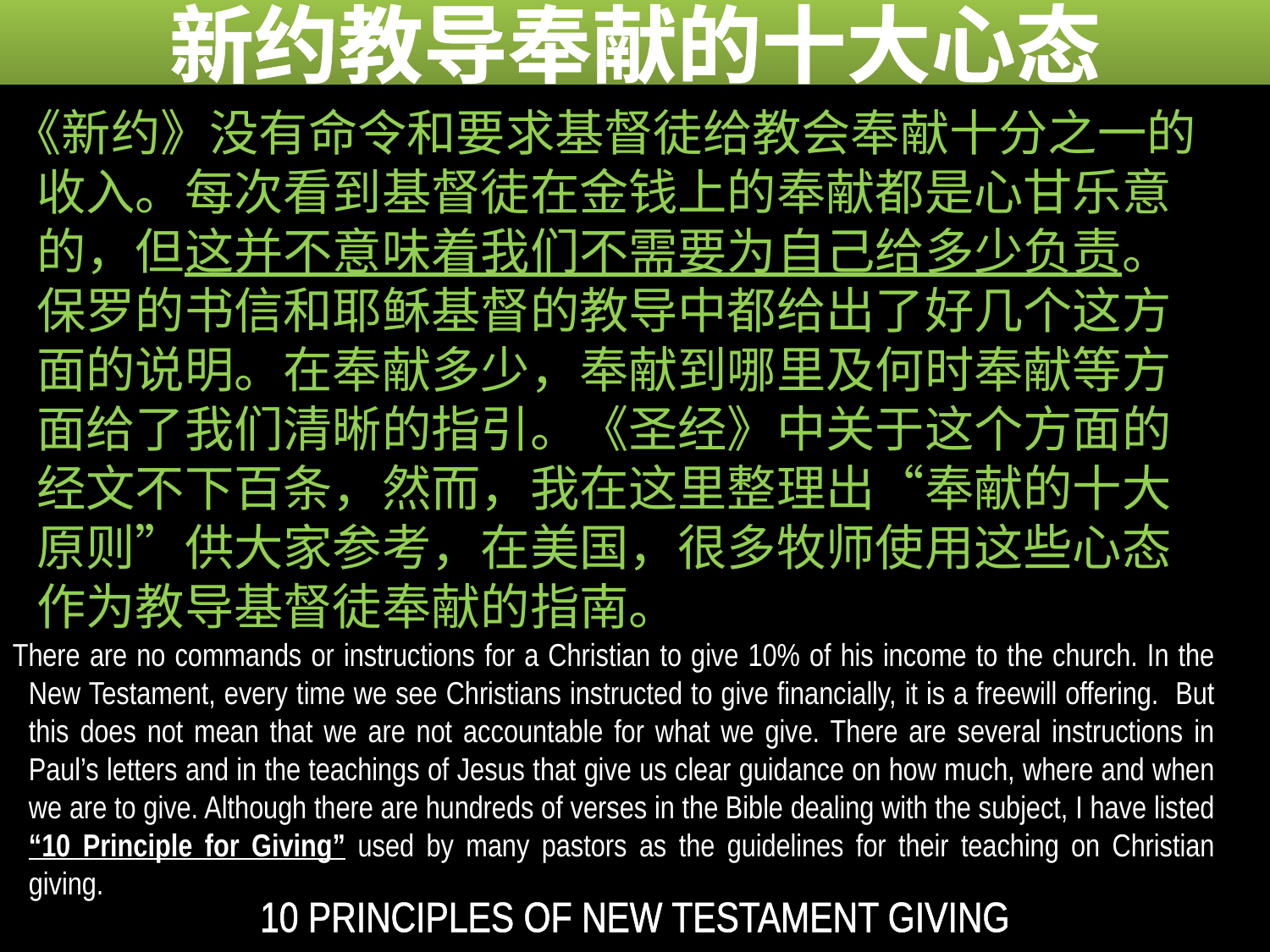

新约教导奉献的十大心态
《新约》没有命令和要求基督徒给教会奉献十分之一的收入。每次看到基督徒在金钱上的奉献都是心甘乐意的，但这并不意味着我们不需要为自己给多少负责。保罗的书信和耶稣基督的教导中都给出了好几个这方面的说明。在奉献多少，奉献到哪里及何时奉献等方面给了我们清晰的指引。《圣经》中关于这个方面的经文不下百条，然而，我在这里整理出“奉献的十大原则”供大家参考，在美国，很多牧师使用这些心态作为教导基督徒奉献的指南。
There are no commands or instructions for a Christian to give 10% of his income to the church. In the New Testament, every time we see Christians instructed to give financially, it is a freewill offering.  But this does not mean that we are not accountable for what we give. There are several instructions in Paul’s letters and in the teachings of Jesus that give us clear guidance on how much, where and when we are to give. Although there are hundreds of verses in the Bible dealing with the subject, I have listed “10 Principle for Giving” used by many pastors as the guidelines for their teaching on Christian giving.

10 PRINCIPLES OF NEW TESTAMENT GIVING